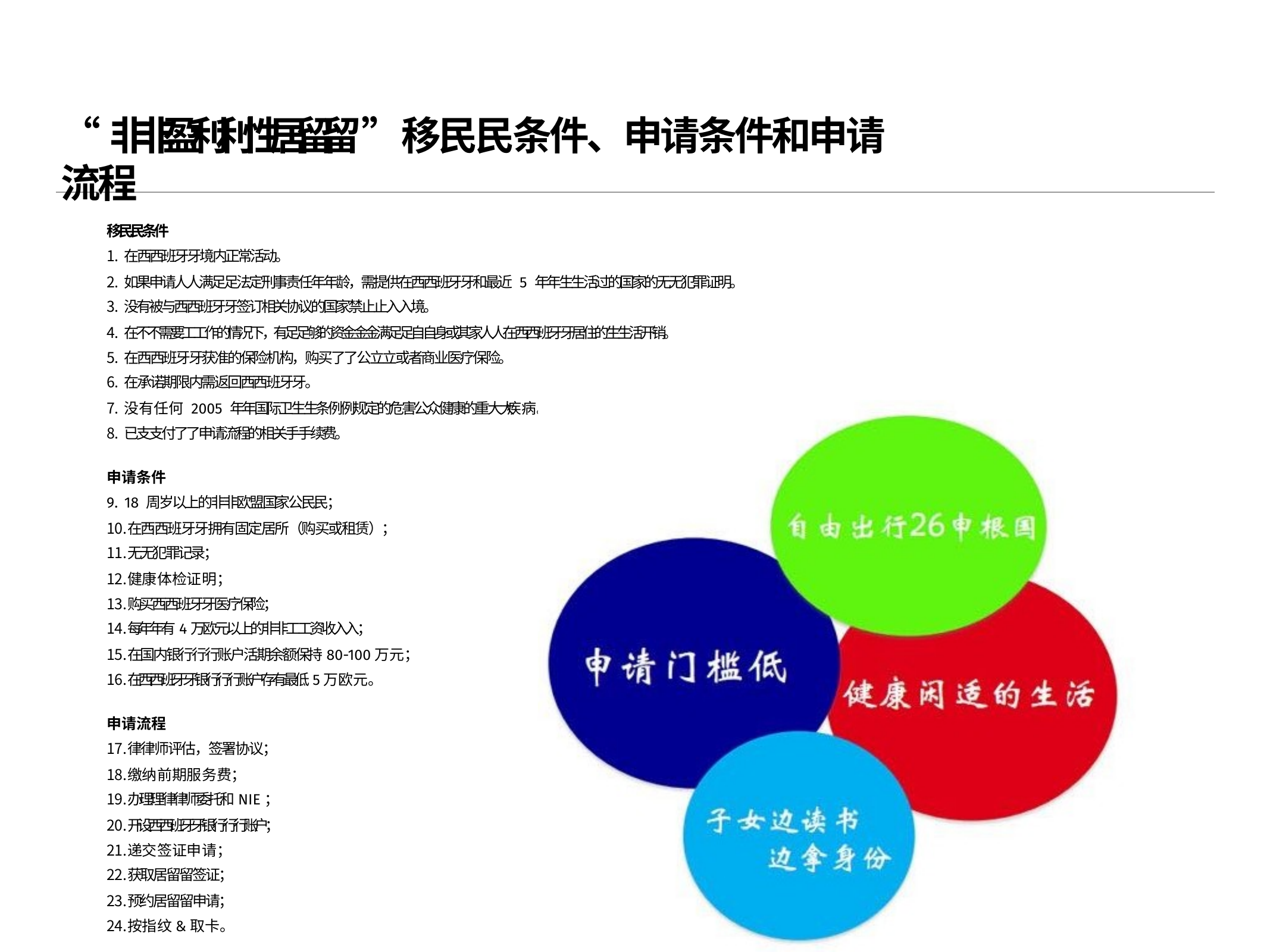

# “⾮非盈利利性居留留”移⺠民条件、申请条件和申请流程
移⺠民条件
在⻄西班⽛牙境内正常活动。
如果申请⼈人满⾜足法定刑事责任年年龄，需提供在⻄西班⽛牙和最近 5 年年⽣生活过的国家的⽆无犯罪证明。
没有被与⻄西班⽛牙签订相关协议的国家禁⽌止⼊入境。
在不不需要⼯工作的情况下，有⾜足够的资⾦金金满⾜足⾃自身或其家⼈人在⻄西班⽛牙居住的⽣生活开销。
在⻄西班⽛牙获准的保险机构，购买了了公⽴立或者商业医疗保险。
在承诺期限内需返回⻄西班⽛牙。
没有任何 2005 年年国际卫⽣生条例例规定的危害公众健康的重⼤大
已⽀支付了了申请流程的相关⼿手续费。

申请条件
18 周岁以上的⾮非欧盟国家公⺠民；
在⻄西班⽛牙拥有固定居所（购买或租赁）；
⽆无犯罪记录；
健康体检证明；
购买⻄西班⽛牙医疗保险；
每年年有4万欧元以上的⾮非⼯工资收⼊入；
在国内银⾏行行账户活期余额保持80-100万元；
在⻄西班⽛牙银⾏行行账户存有最低 5万欧元。

申请流程
律律师评估，签署协议；
缴纳前期服务费；
办理理律律师委托和NIE；
开设⻄西班⽛牙银⾏行行账户；
递交签证申请；
获取居留留签证；
预约居留留申请；
按指纹&取卡。
疾病。